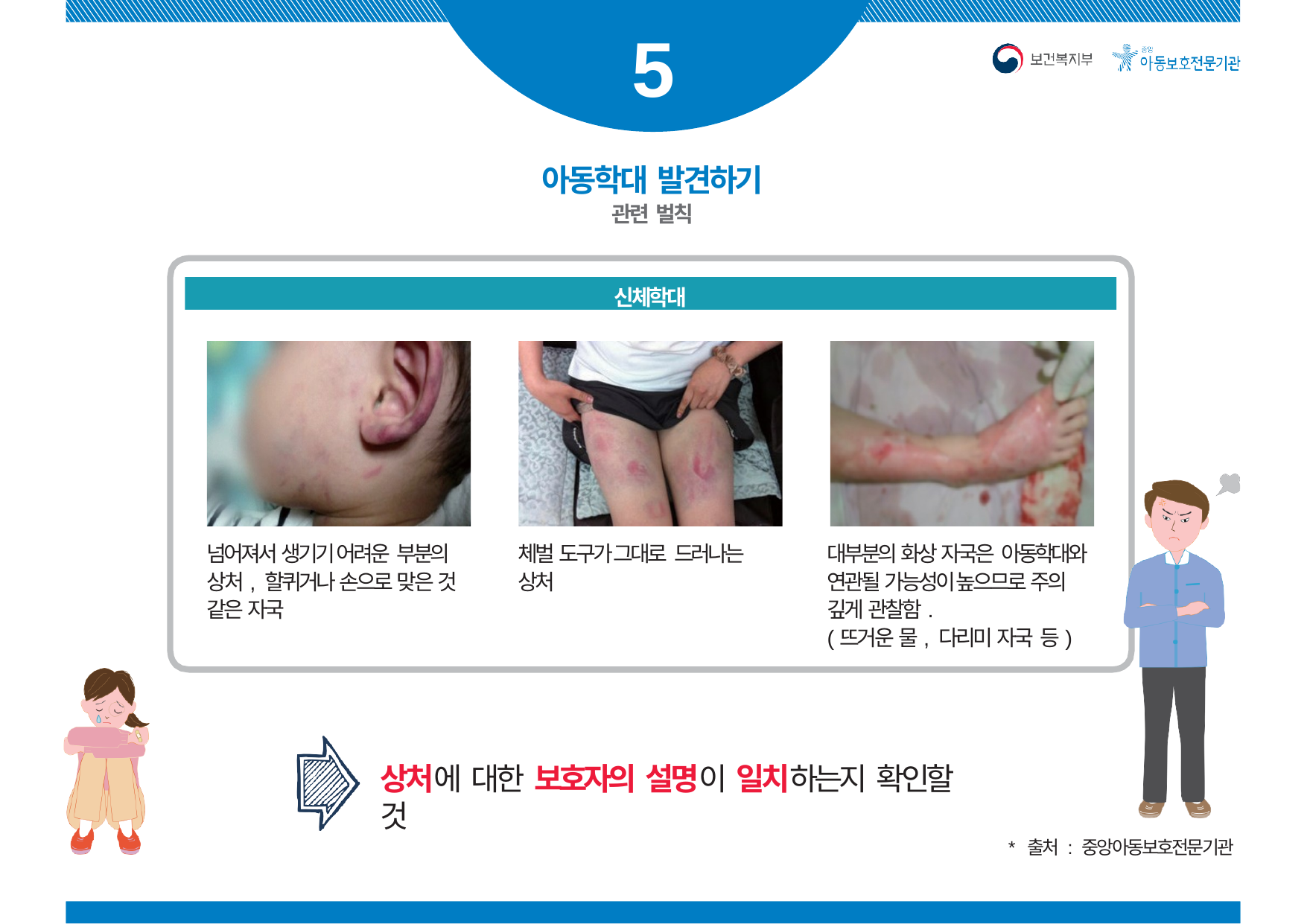

# 5

아동학대 발견하기
관련 벌칙

신체학대

넘어져서 생기기 어려운 부분의  상처, 할퀴거나 손으로 맞은 것  같은 자국
체벌 도구가 그대로 드러나는  상처
대부분의 화상 자국은 아동학대와  연관될 가능성이 높으므로 주의  깊게 관찰함.
(뜨거운 물, 다리미 자국 등)

상처에 대한 보호자의 설명이 일치하는지 확인할 것
* 출처 : 중앙아동보호전문기관